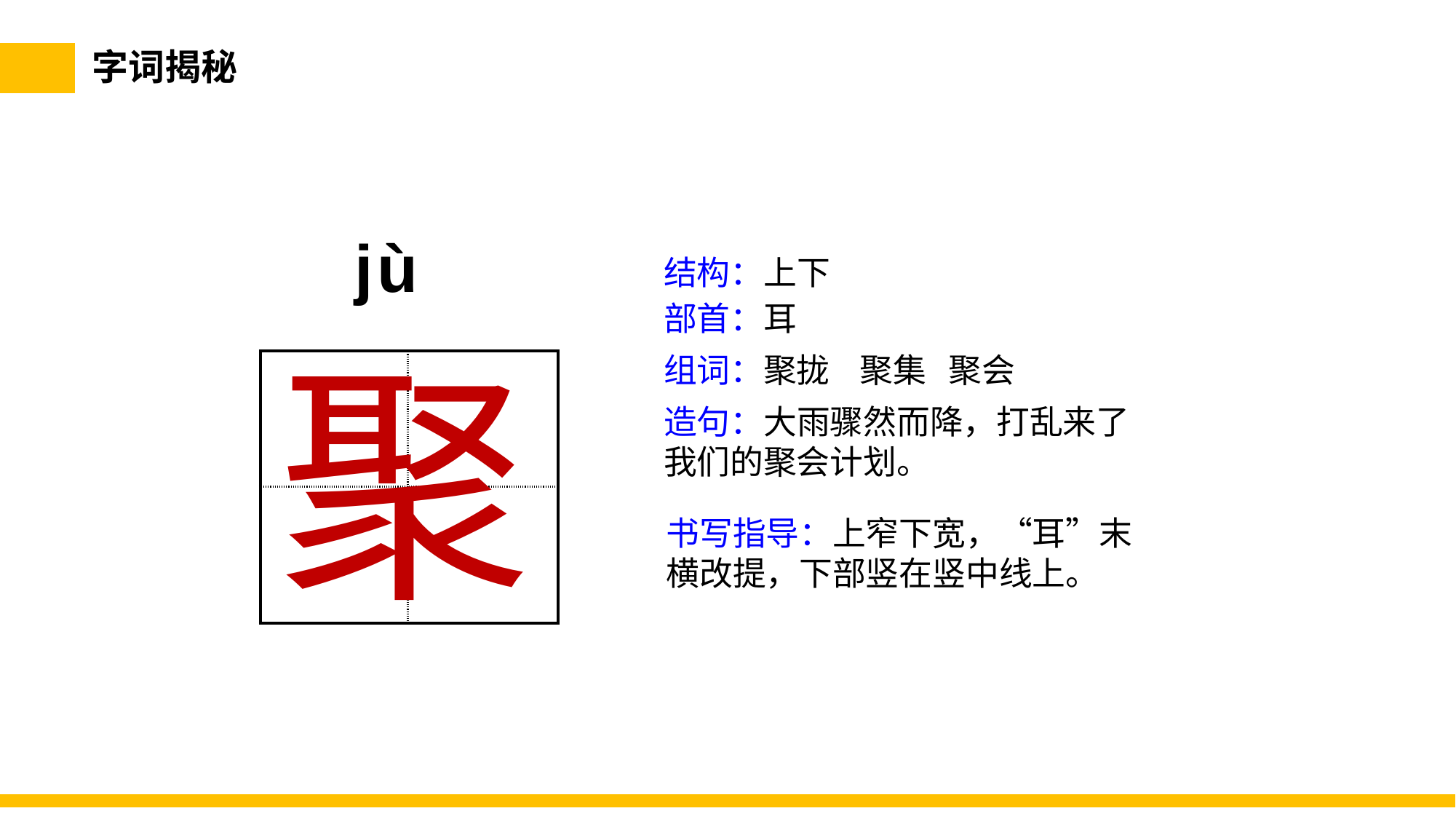

字词揭秘
jù
结构：上下
部首：耳
聚
组词：聚拢    聚集   聚会
|  |  |
| --- | --- |
|  |  |
造句：大雨骤然而降，打乱来了我们的聚会计划。

书写指导：上窄下宽，“耳”末横改提，下部竖在竖中线上。